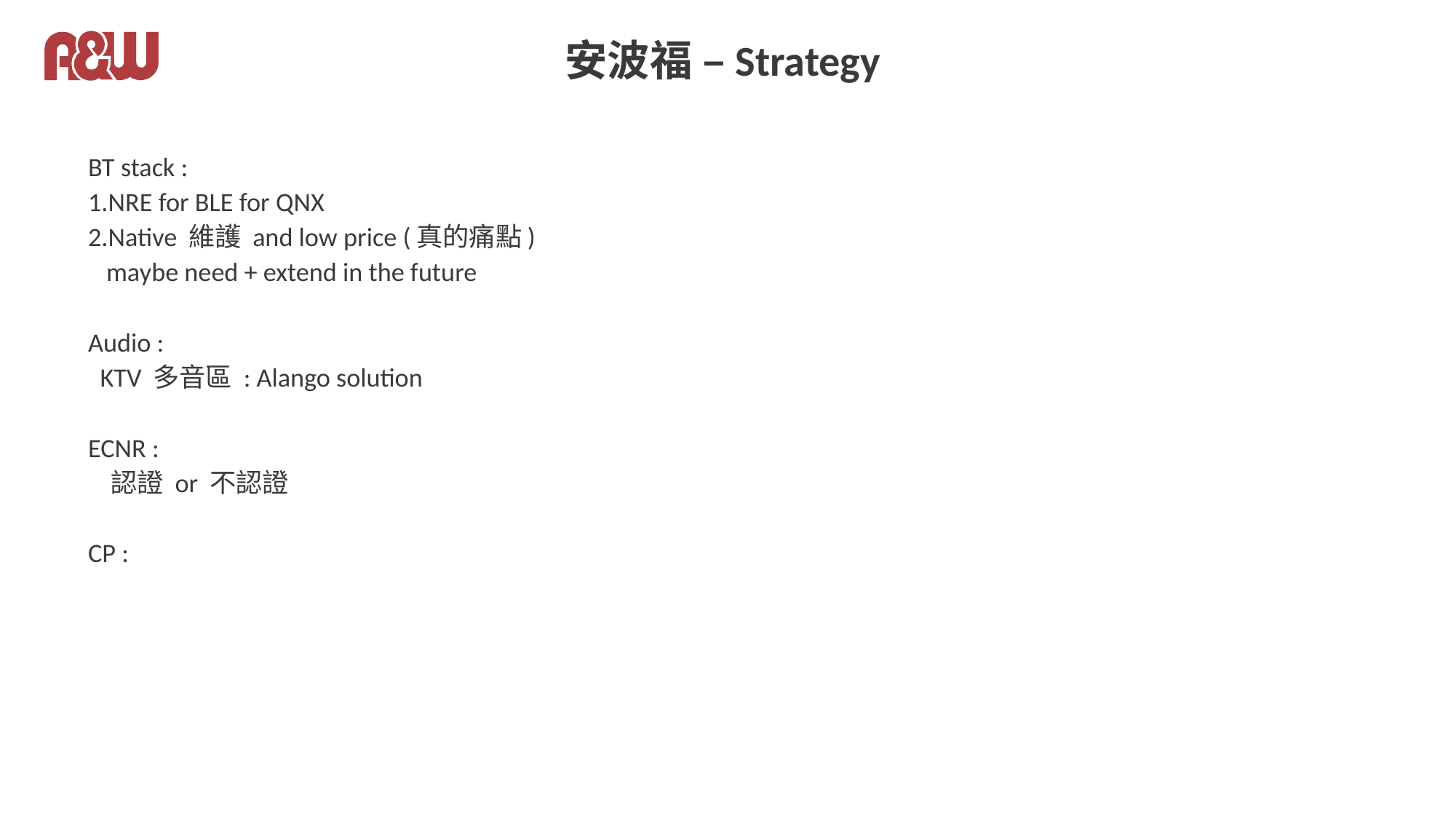

# 安波福 –Strategy
BT stack :
1.NRE for BLE for QNX
2.Native 維護 and low price (真的痛點)
   maybe need + extend in the future

Audio :
  KTV 多音區 : Alango solution

ECNR :
   認證 or 不認證

CP :